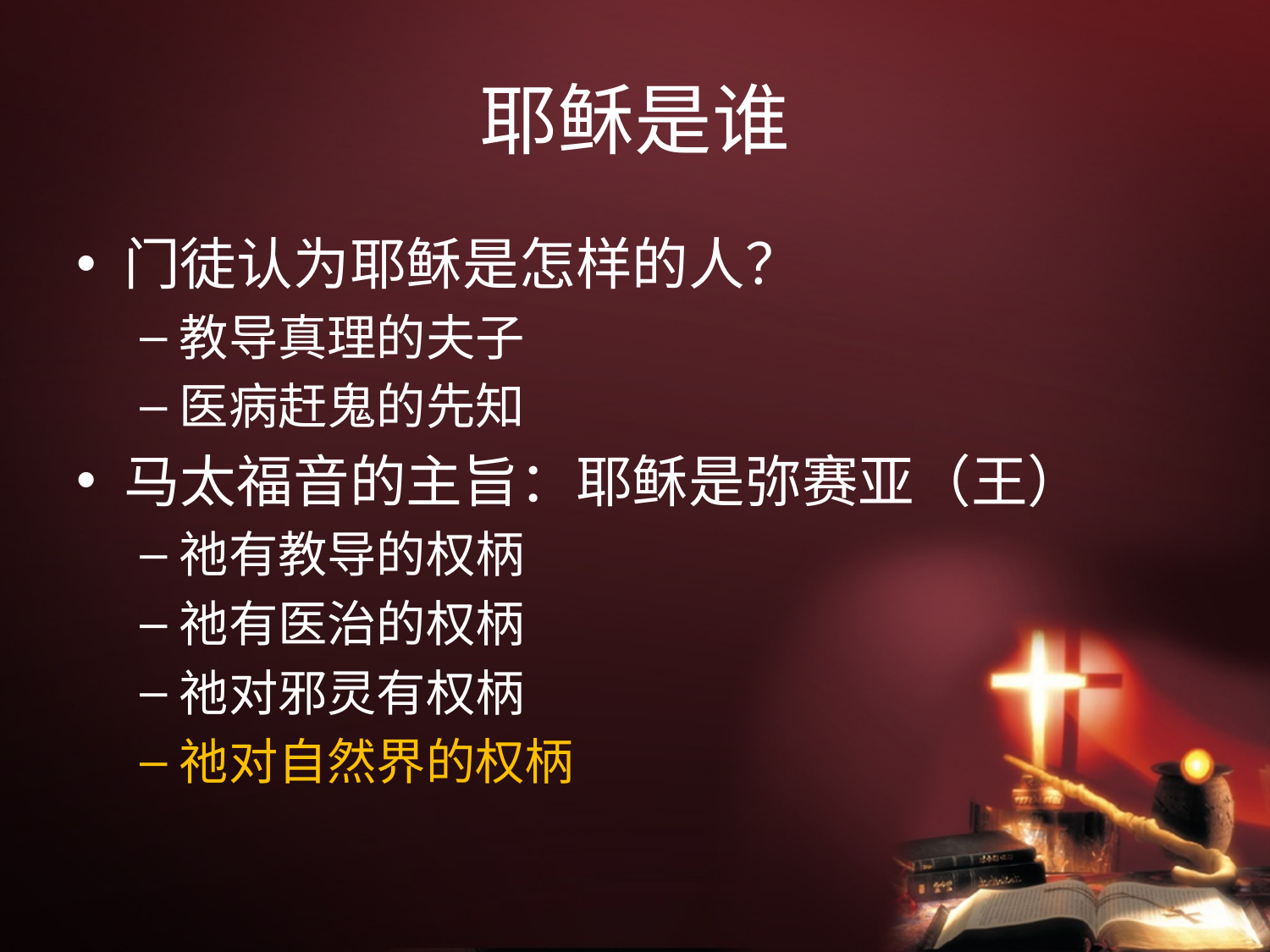

# 耶稣是谁
门徒认为耶稣是怎样的人？
教导真理的夫子
医病赶鬼的先知
马太福音的主旨：耶稣是弥赛亚（王）
祂有教导的权柄
祂有医治的权柄
祂对邪灵有权柄
祂对自然界的权柄